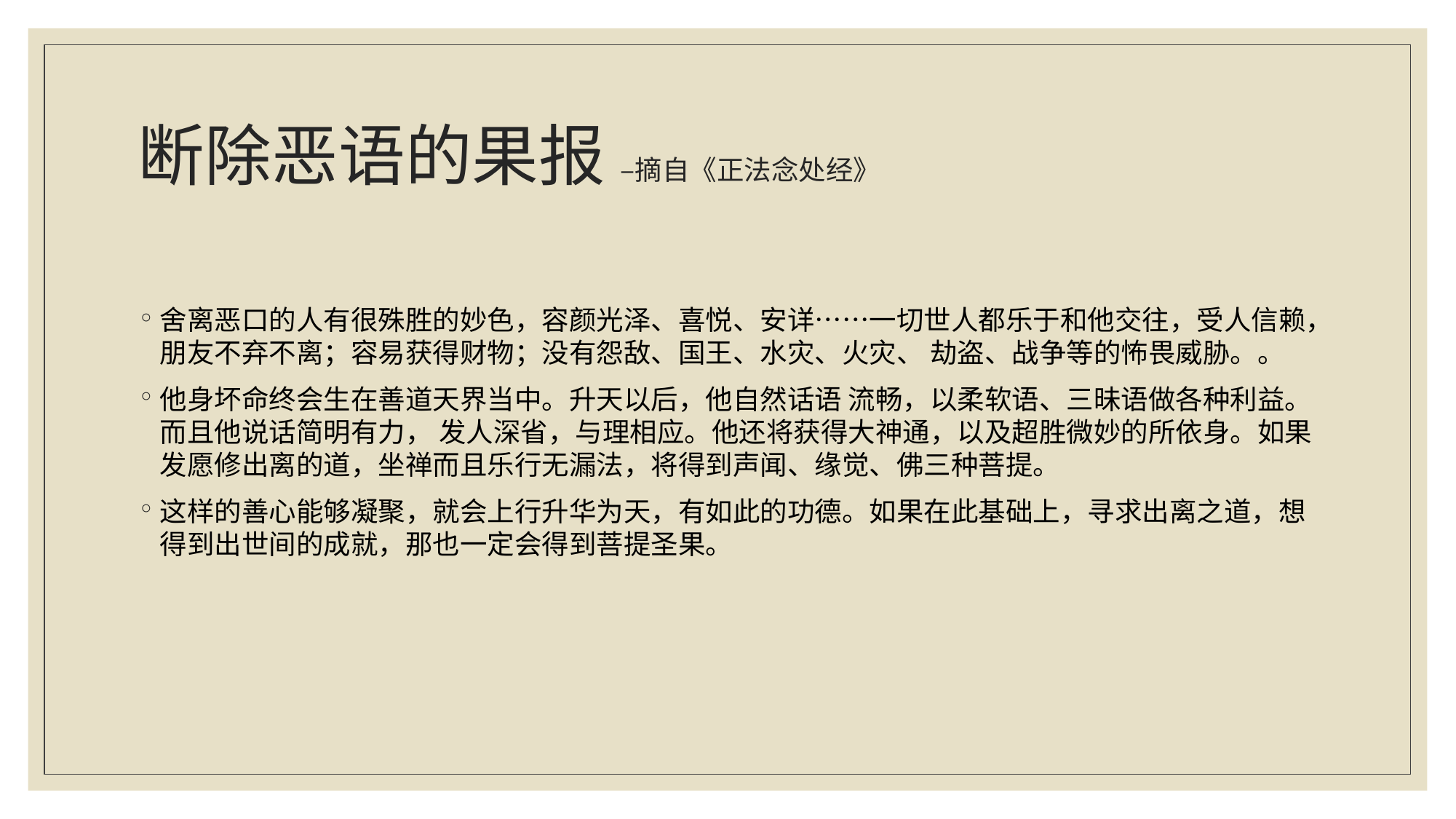

# 断除恶语的果报 –摘自《正法念处经》

舍离恶口的人有很殊胜的妙色，容颜光泽、喜悦、安详……一切世人都乐于和他交往，受人信赖，朋友不弃不离；容易获得财物；没有怨敌、国王、水灾、火灾、 劫盗、战争等的怖畏威胁。。
他身坏命终会生在善道天界当中。升天以后，他自然话语 流畅，以柔软语、三昧语做各种利益。而且他说话简明有力， 发人深省，与理相应。他还将获得大神通，以及超胜微妙的所依身。如果发愿修出离的道，坐禅而且乐行无漏法，将得到声闻、缘觉、佛三种菩提。
这样的善心能够凝聚，就会上行升华为天，有如此的功德。如果在此基础上，寻求出离之道，想得到出世间的成就，那也一定会得到菩提圣果。